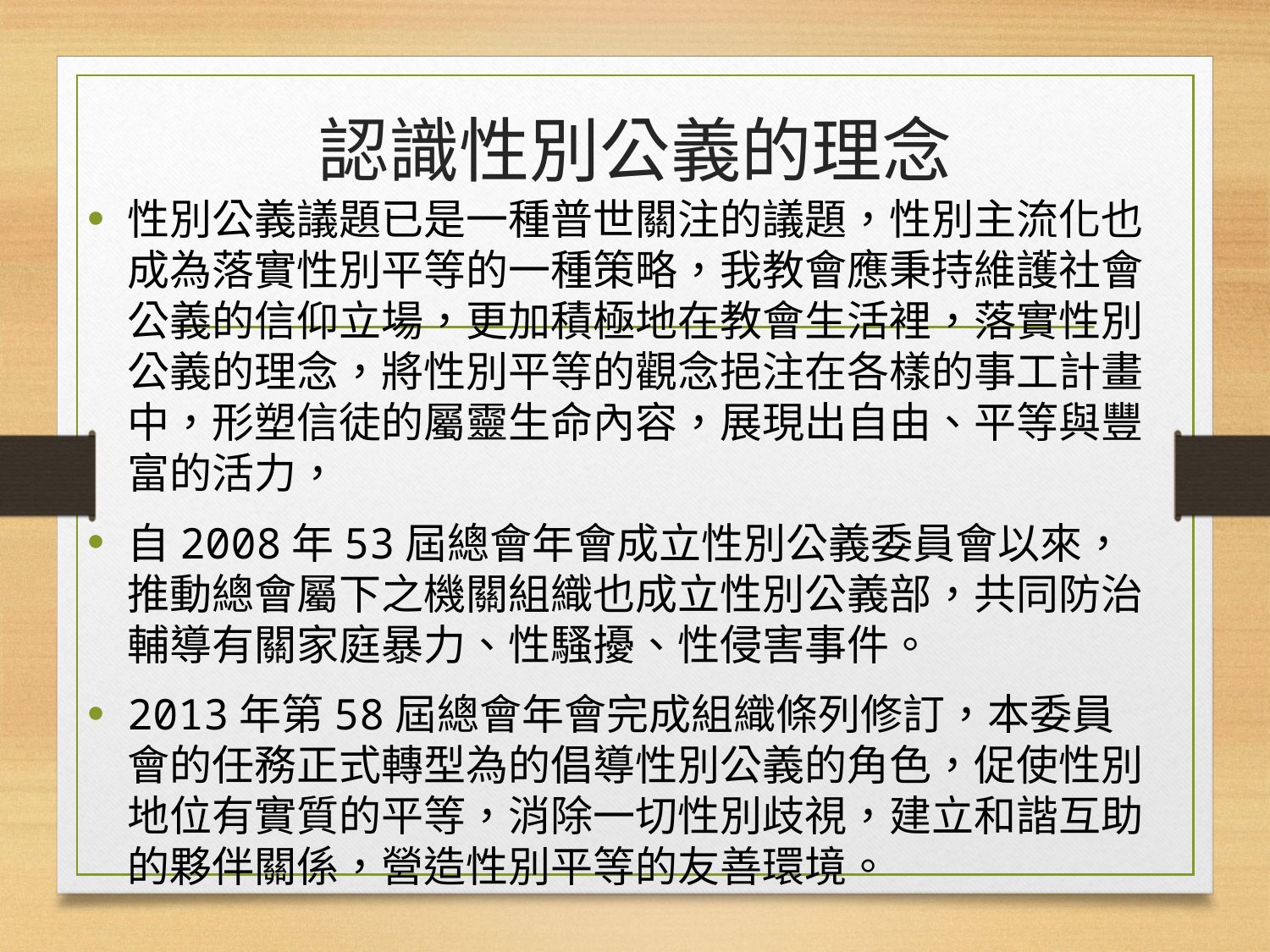

# 認識性別公義的理念
性別公義議題已是一種普世關注的議題，性別主流化也成為落實性別平等的一種策略，我教會應秉持維護社會公義的信仰立場，更加積極地在教會生活裡，落實性別公義的理念，將性別平等的觀念挹注在各樣的事工計畫中，形塑信徒的屬靈生命內容，展現出自由、平等與豐富的活力，
自2008年53屆總會年會成立性別公義委員會以來，推動總會屬下之機關組織也成立性別公義部，共同防治輔導有關家庭暴力、性騷擾、性侵害事件。
2013年第58屆總會年會完成組織條列修訂，本委員會的任務正式轉型為的倡導性別公義的角色，促使性別地位有實質的平等，消除一切性別歧視，建立和諧互助的夥伴關係，營造性別平等的友善環境。